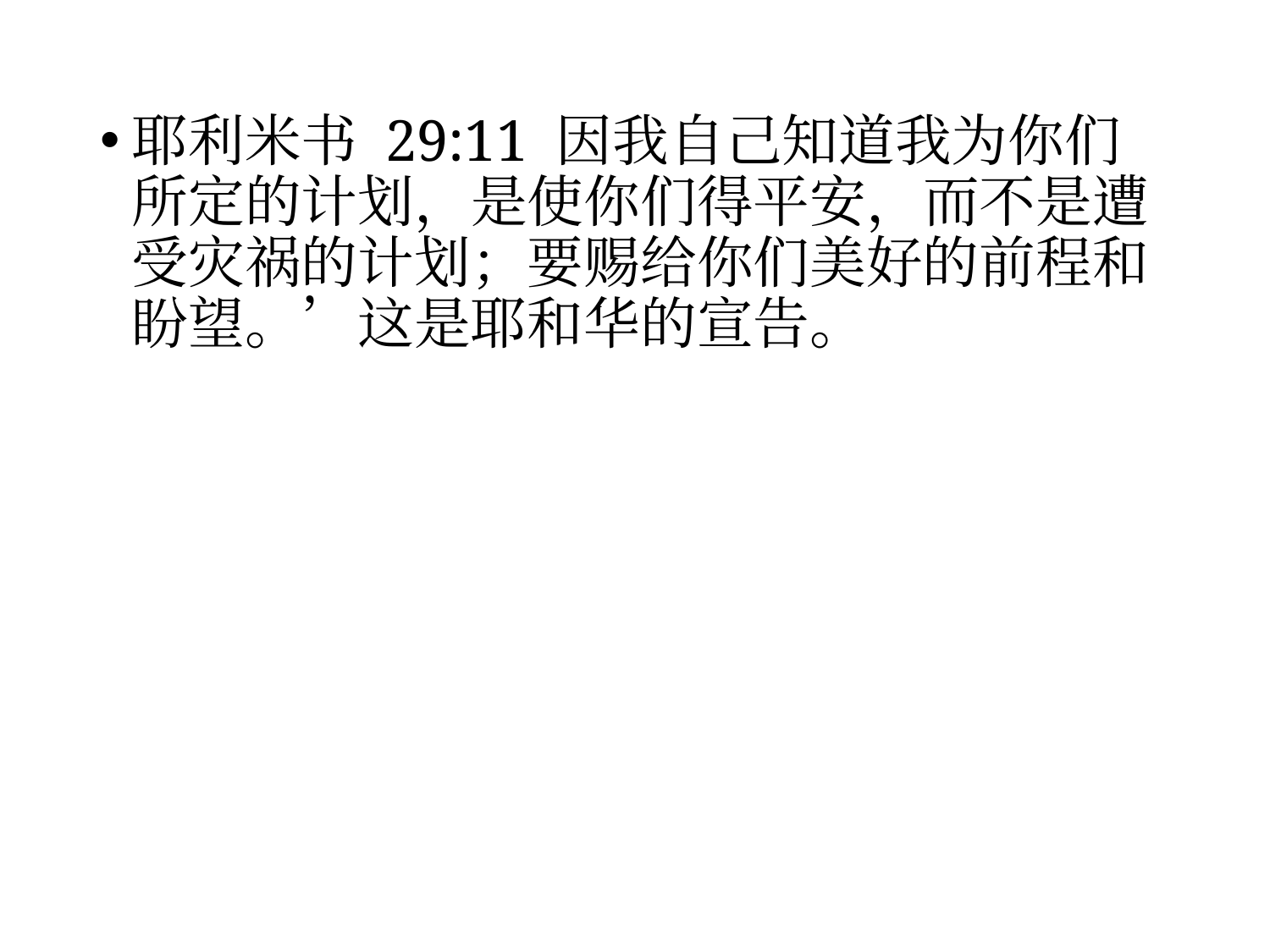

耶利米书 29:11 因我自己知道我为你们所定的计划，是使你们得平安，而不是遭受灾祸的计划；要赐给你们美好的前程和盼望。’这是耶和华的宣告。